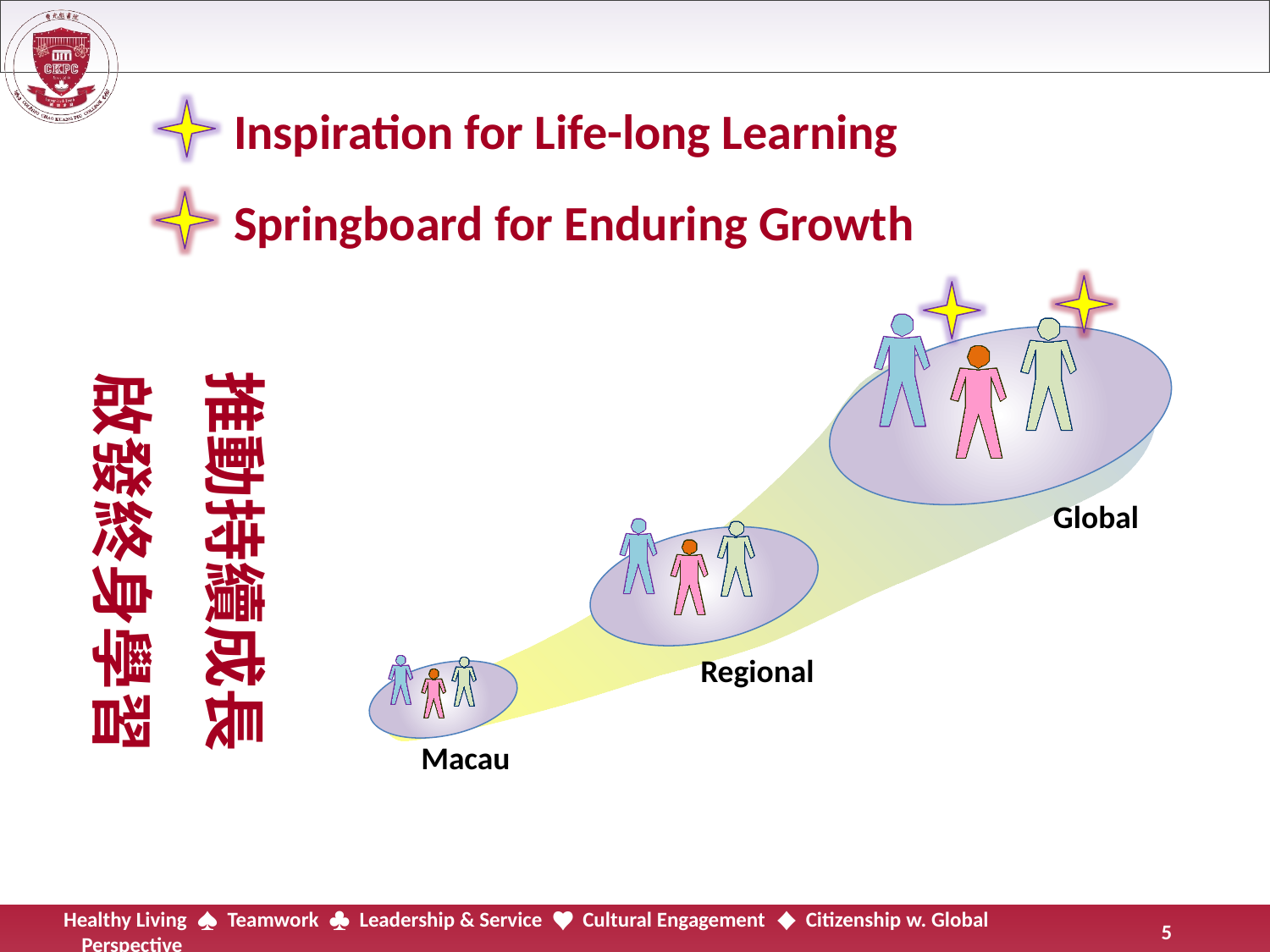

Inspiration for Life-long Learning
Springboard for Enduring Growth

推動持續成長
啟發終身學習
Global

Regional

Macau